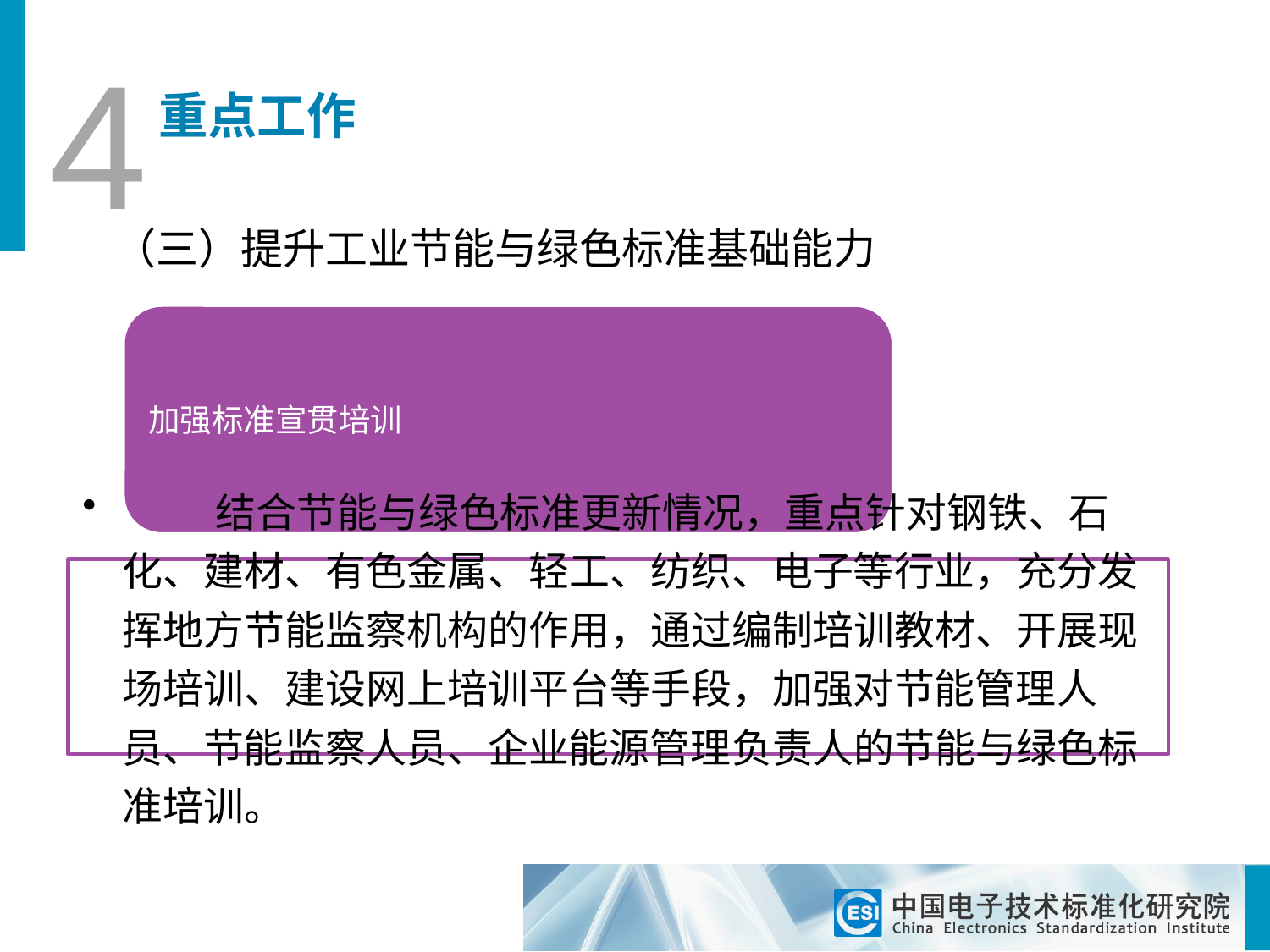

4
重点工作
（三）提升工业节能与绿色标准基础能力
加强标准宣贯培训
         结合节能与绿色标准更新情况，重点针对钢铁、石化、建材、有色金属、轻工、纺织、电子等行业，充分发挥地方节能监察机构的作用，通过编制培训教材、开展现场培训、建设网上培训平台等手段，加强对节能管理人员、节能监察人员、企业能源管理负责人的节能与绿色标准培训。